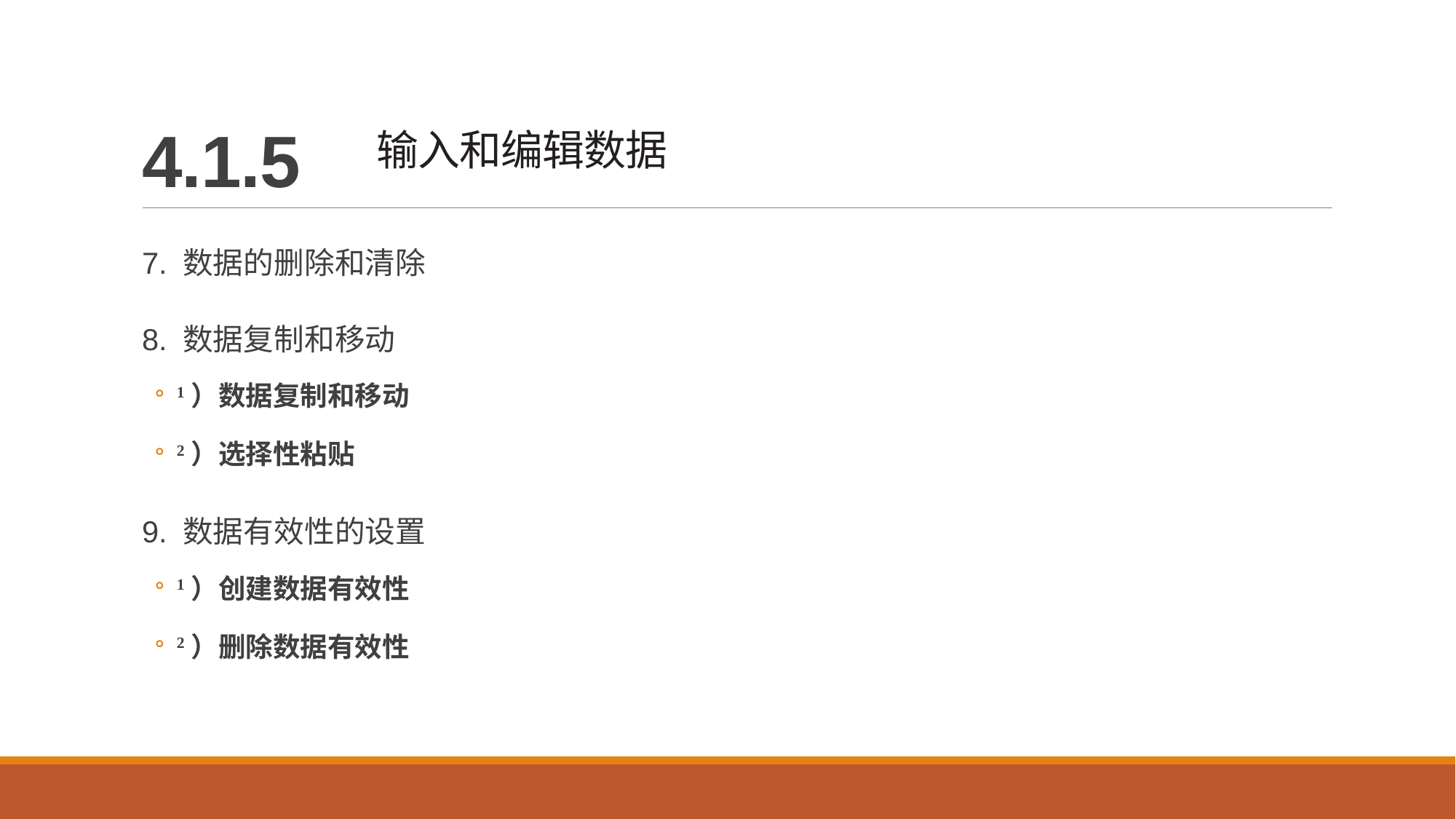

# 4.1.5   输入和编辑数据
7. 数据的删除和清除
8. 数据复制和移动
1）数据复制和移动
2）选择性粘贴
9. 数据有效性的设置
1）创建数据有效性
2）删除数据有效性